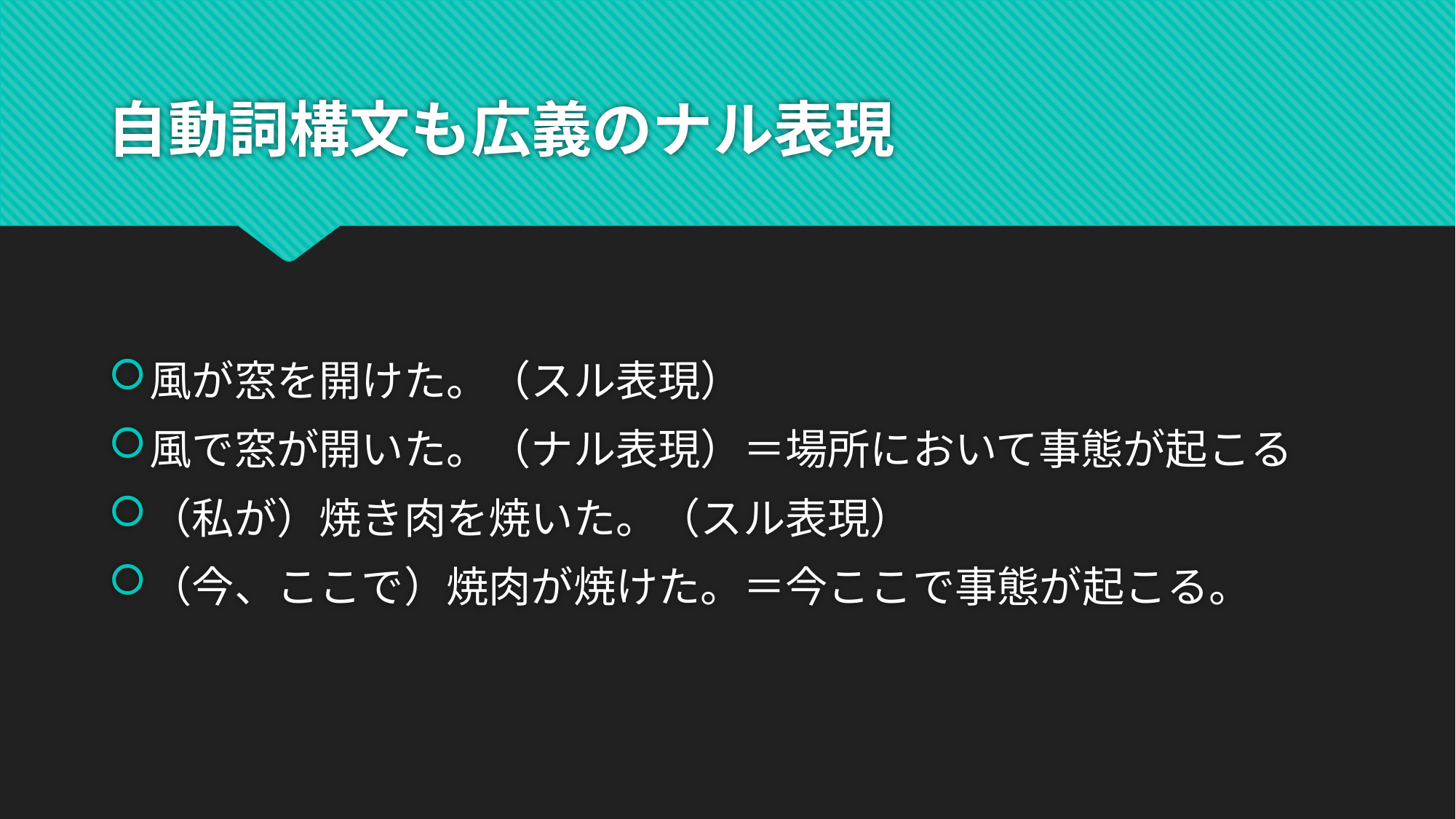

# 自動詞構文も広義のナル表現
風が窓を開けた。（スル表現）
風で窓が開いた。（ナル表現）＝場所において事態が起こる
（私が）焼き肉を焼いた。（スル表現）
（今、ここで）焼肉が焼けた。＝今ここで事態が起こる。